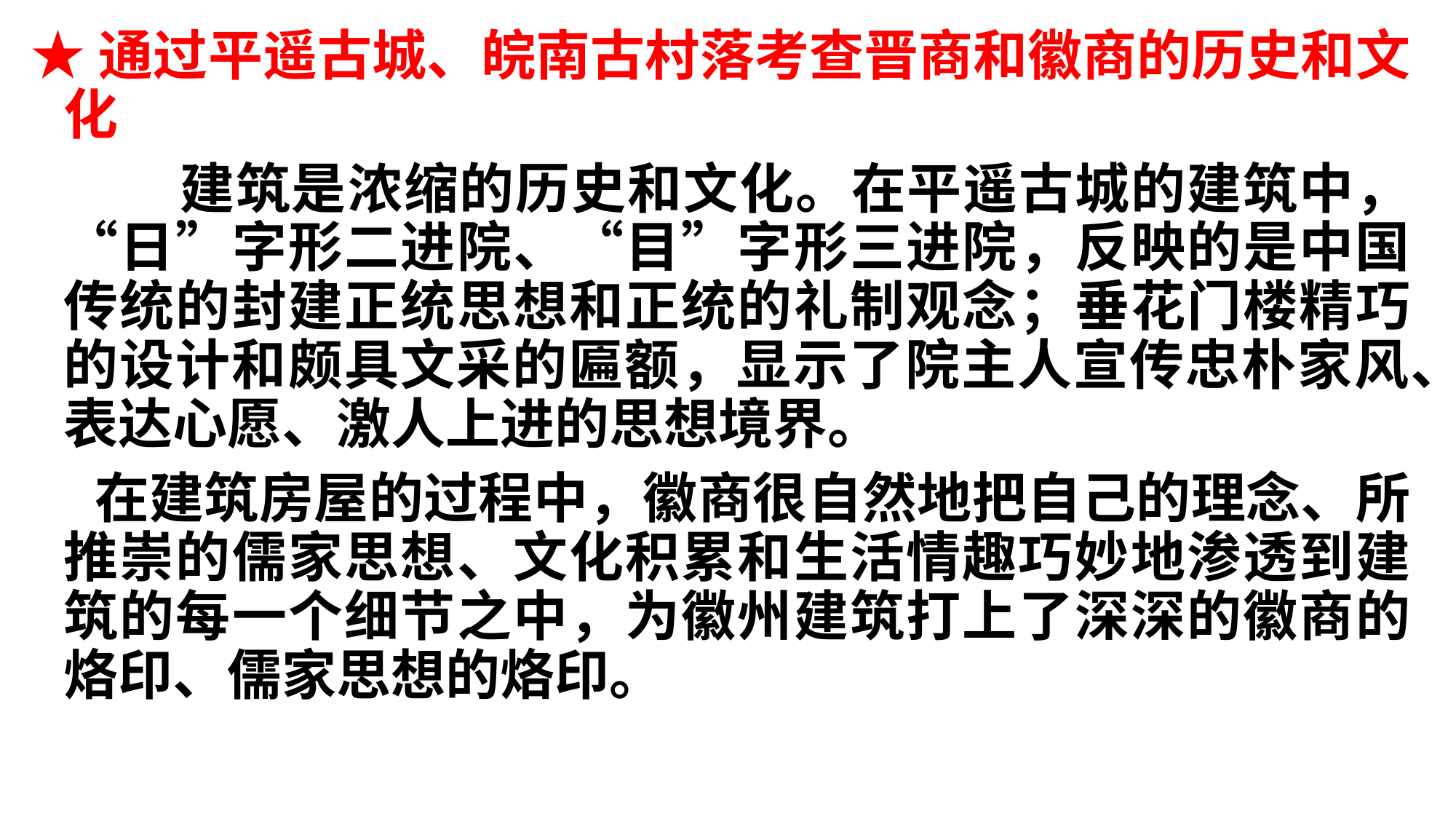

★通过平遥古城、皖南古村落考查晋商和徽商的历史和文化
   	建筑是浓缩的历史和文化。在平遥古城的建筑中，“日”字形二进院、“目”字形三进院，反映的是中国传统的封建正统思想和正统的礼制观念；垂花门楼精巧的设计和颇具文采的匾额，显示了院主人宣传忠朴家风、表达心愿、激人上进的思想境界。
    在建筑房屋的过程中，徽商很自然地把自己的理念、所推崇的儒家思想、文化积累和生活情趣巧妙地渗透到建筑的每一个细节之中，为徽州建筑打上了深深的徽商的烙印、儒家思想的烙印。